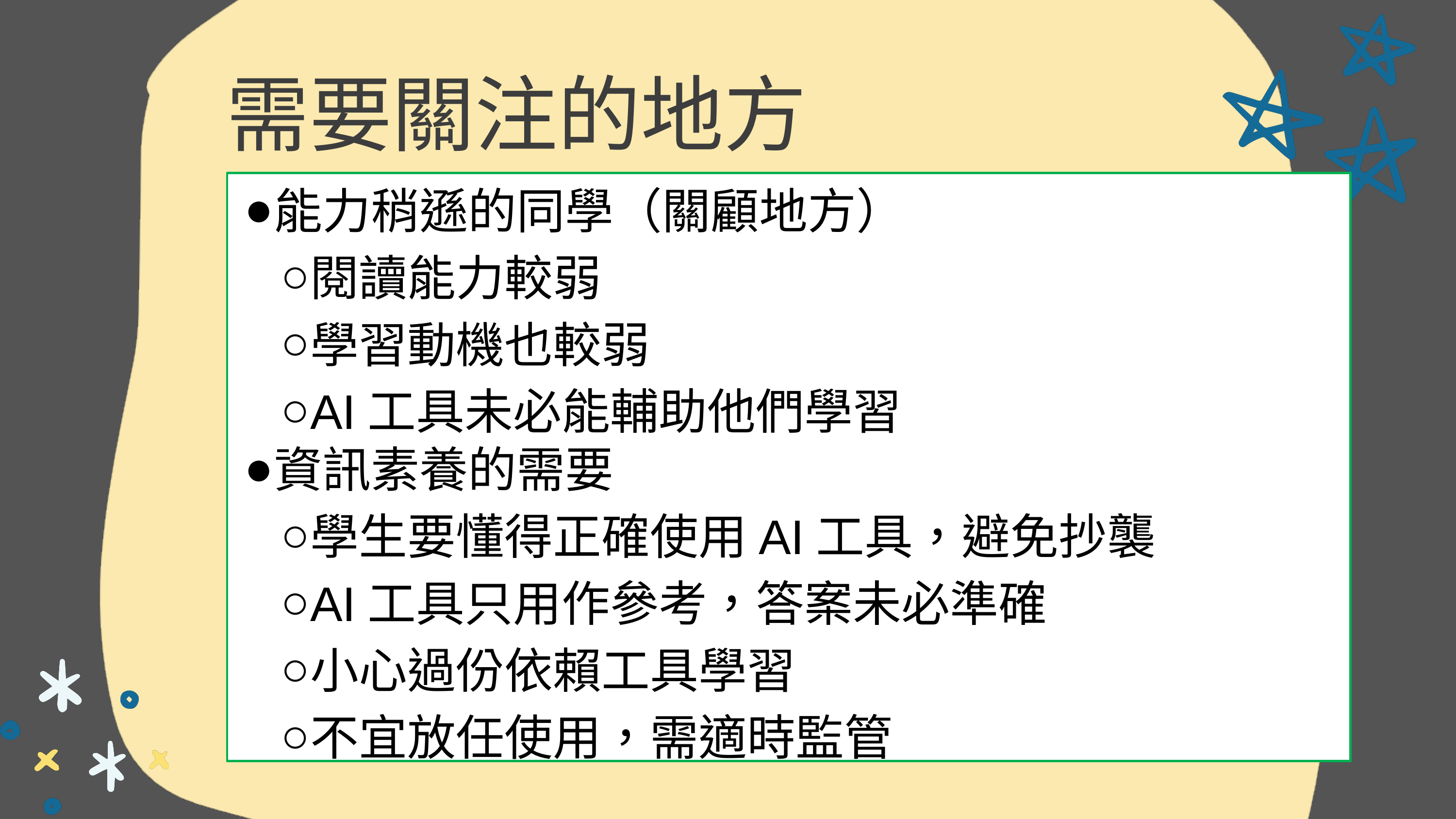

需要關注的地方
能力稍遜的同學（關顧地方）
閱讀能力較弱
學習動機也較弱
AI工具未必能輔助他們學習
資訊素養的需要
學生要懂得正確使用AI工具，避免抄襲
AI工具只用作參考，答案未必準確
小心過份依賴工具學習
不宜放任使用，需適時監管